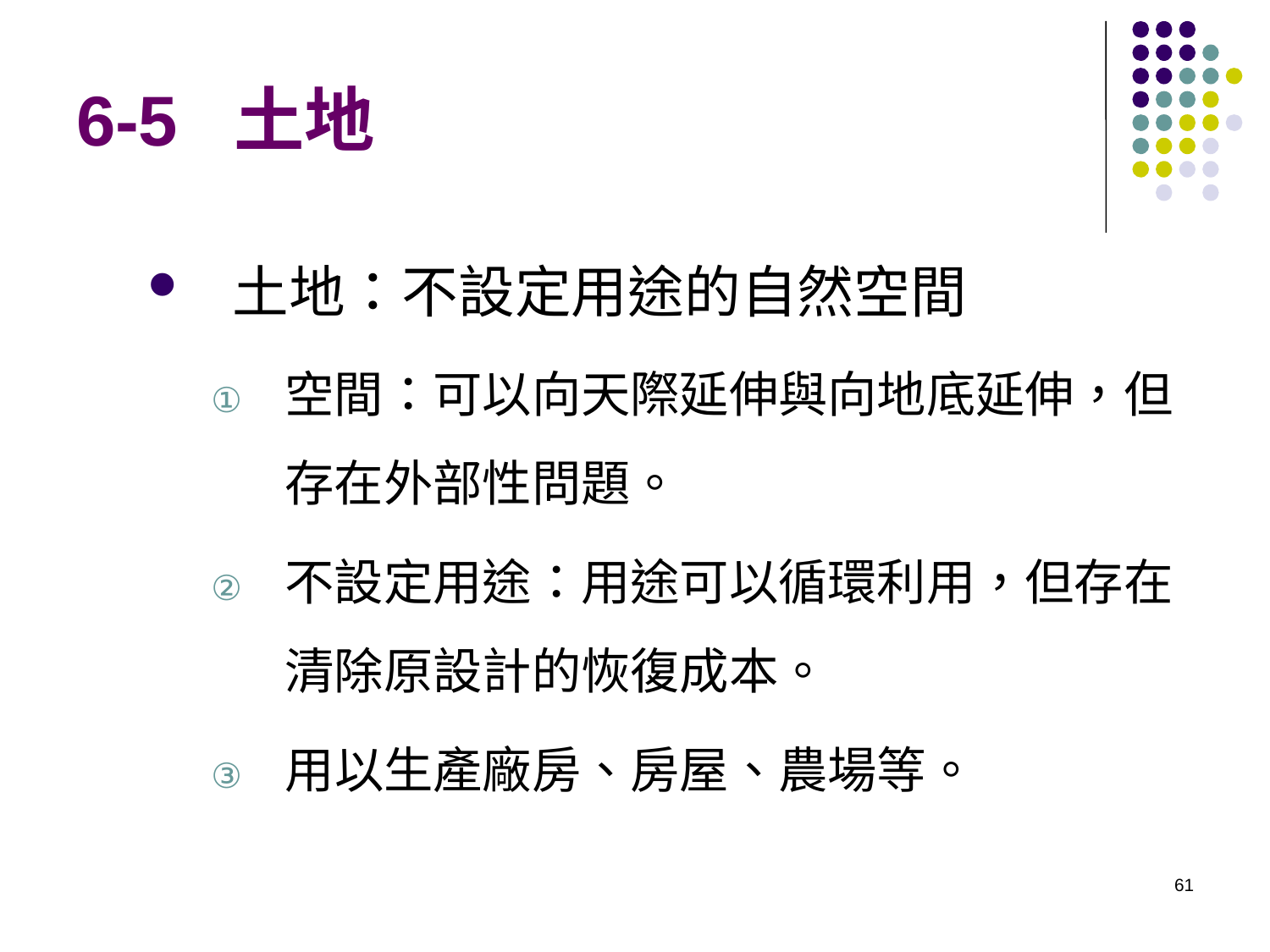

# 6-5  土地
土地：不設定用途的自然空間
空間：可以向天際延伸與向地底延伸，但存在外部性問題。
不設定用途：用途可以循環利用，但存在清除原設計的恢復成本。
用以生產廠房、房屋、農場等。
61